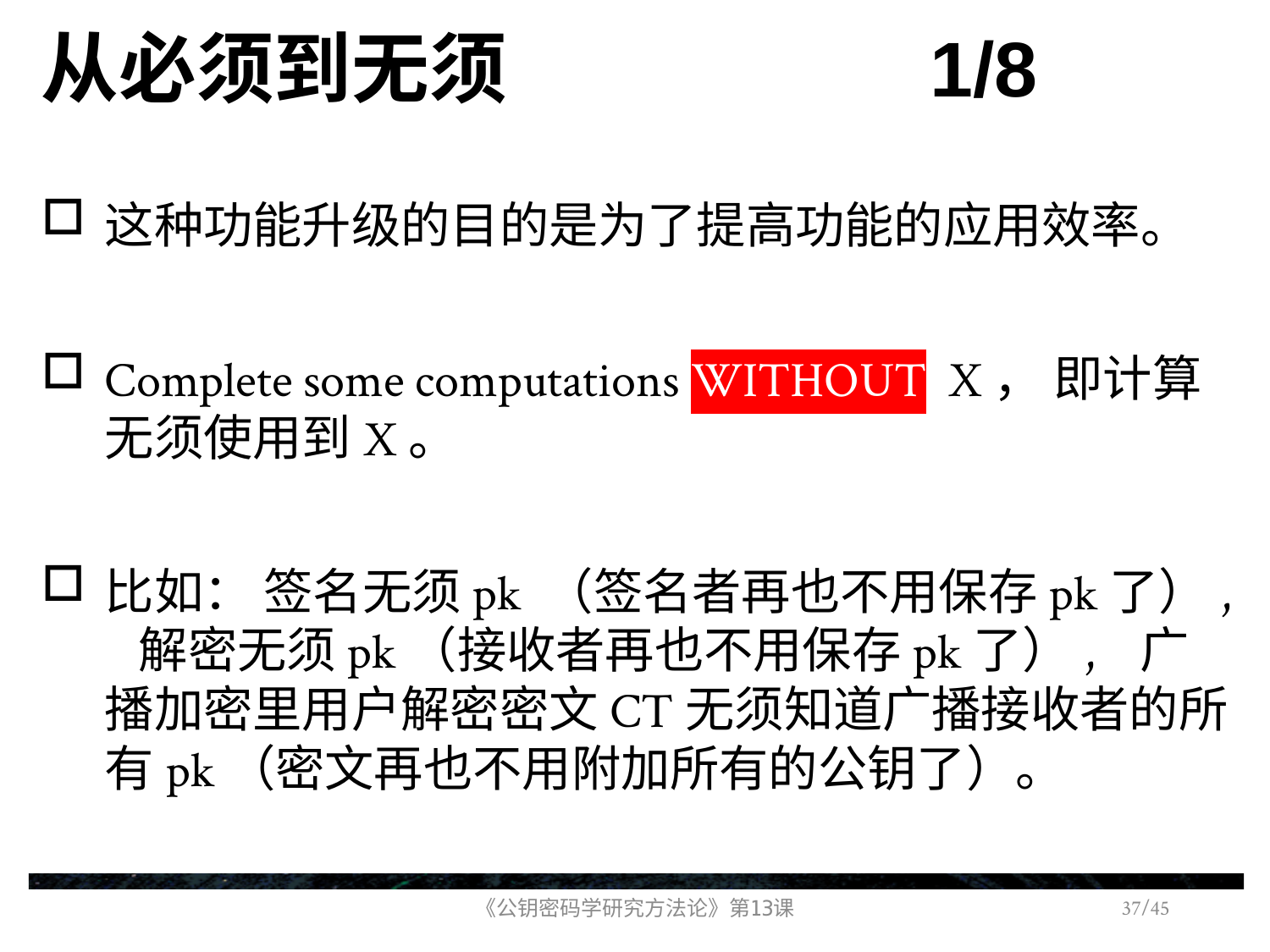

# 从必须到无须                       1/8
这种功能升级的目的是为了提高功能的应用效率。

Complete some computations WITHOUT  X， 即计算无须使用到X。

比如： 签名无须pk （签名者再也不用保存pk了）,  解密无须pk（接收者再也不用保存pk了）,   广播加密里用户解密密文CT无须知道广播接收者的所有pk（密文再也不用附加所有的公钥了）。
《公钥密码学研究方法论》第13课
37/45